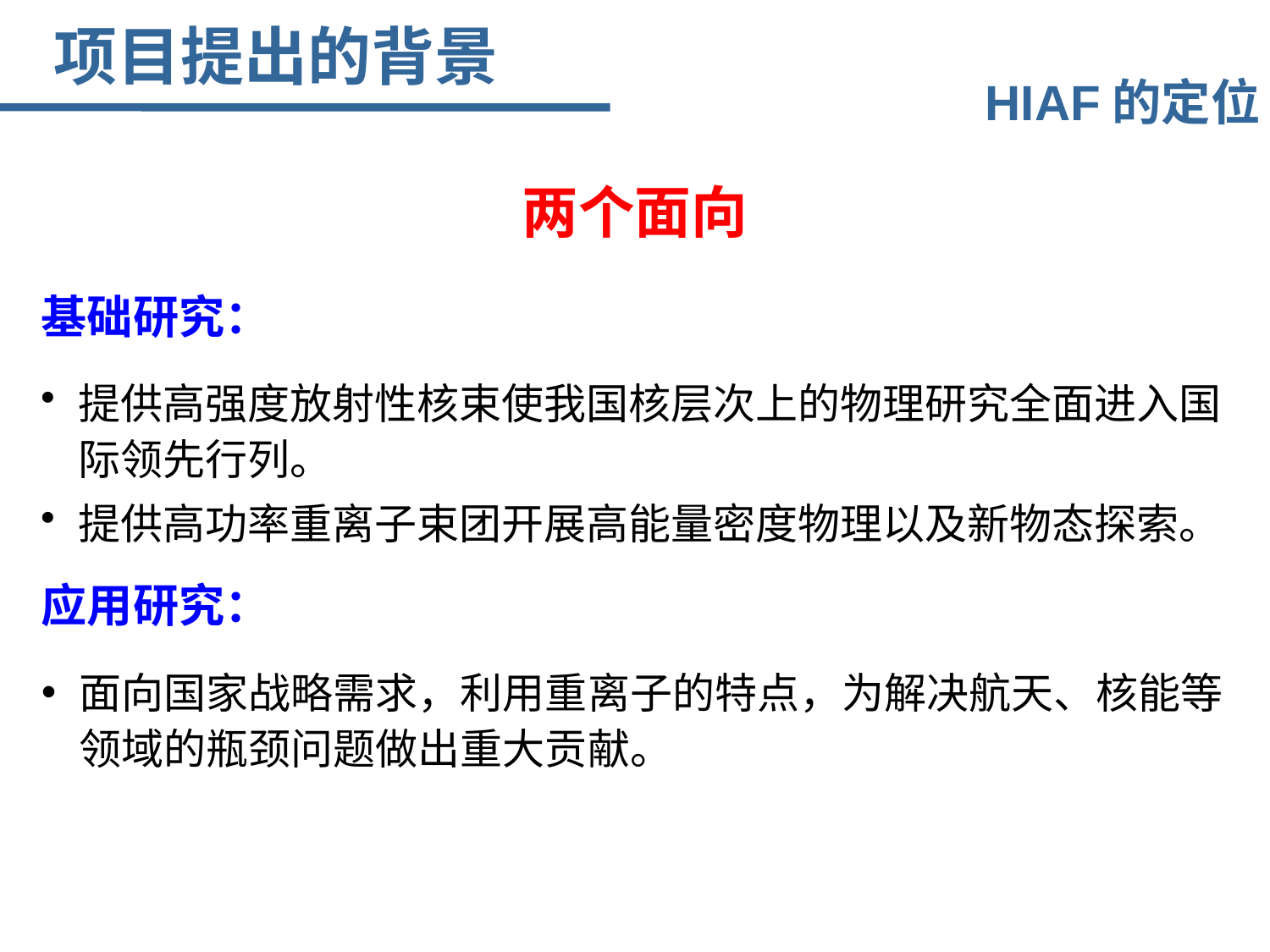

项目提出的背景
HIAF的定位

两个面向
基础研究：
提供高强度放射性核束使我国核层次上的物理研究全面进入国际领先行列。
提供高功率重离子束团开展高能量密度物理以及新物态探索。
应用研究：
面向国家战略需求，利用重离子的特点，为解决航天、核能等领域的瓶颈问题做出重大贡献。